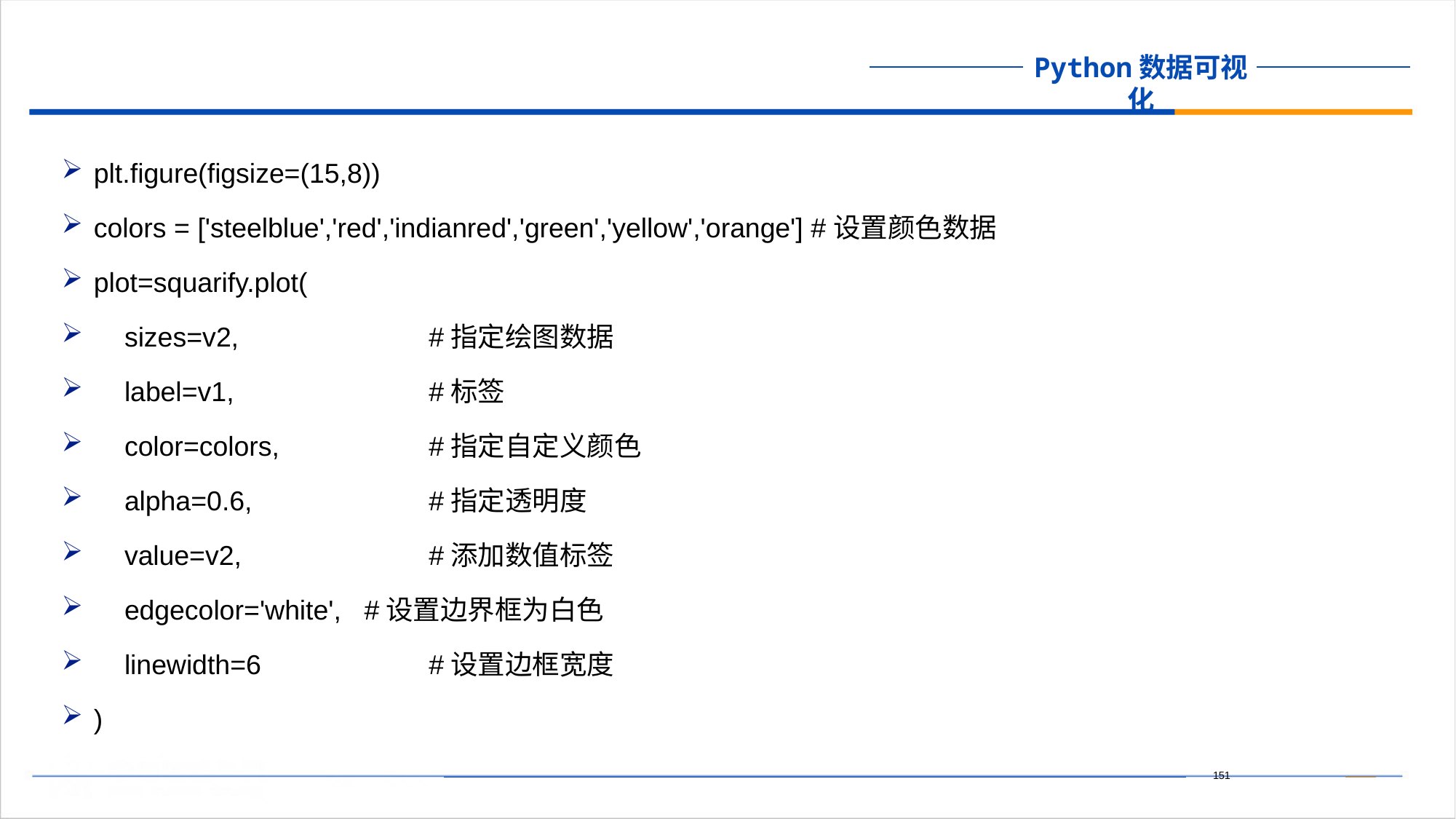

plt.figure(figsize=(15,8))
colors = ['steelblue','red','indianred','green','yellow','orange'] #设置颜色数据
plot=squarify.plot(
    sizes=v2,            	 #指定绘图数据
    label=v1,            	 #标签
    color=colors,        	 #指定自定义颜色
    alpha=0.6,           	 #指定透明度
    value=v2,            	 #添加数值标签
    edgecolor='white',   #设置边界框为白色
    linewidth=6          	 #设置边框宽度
)